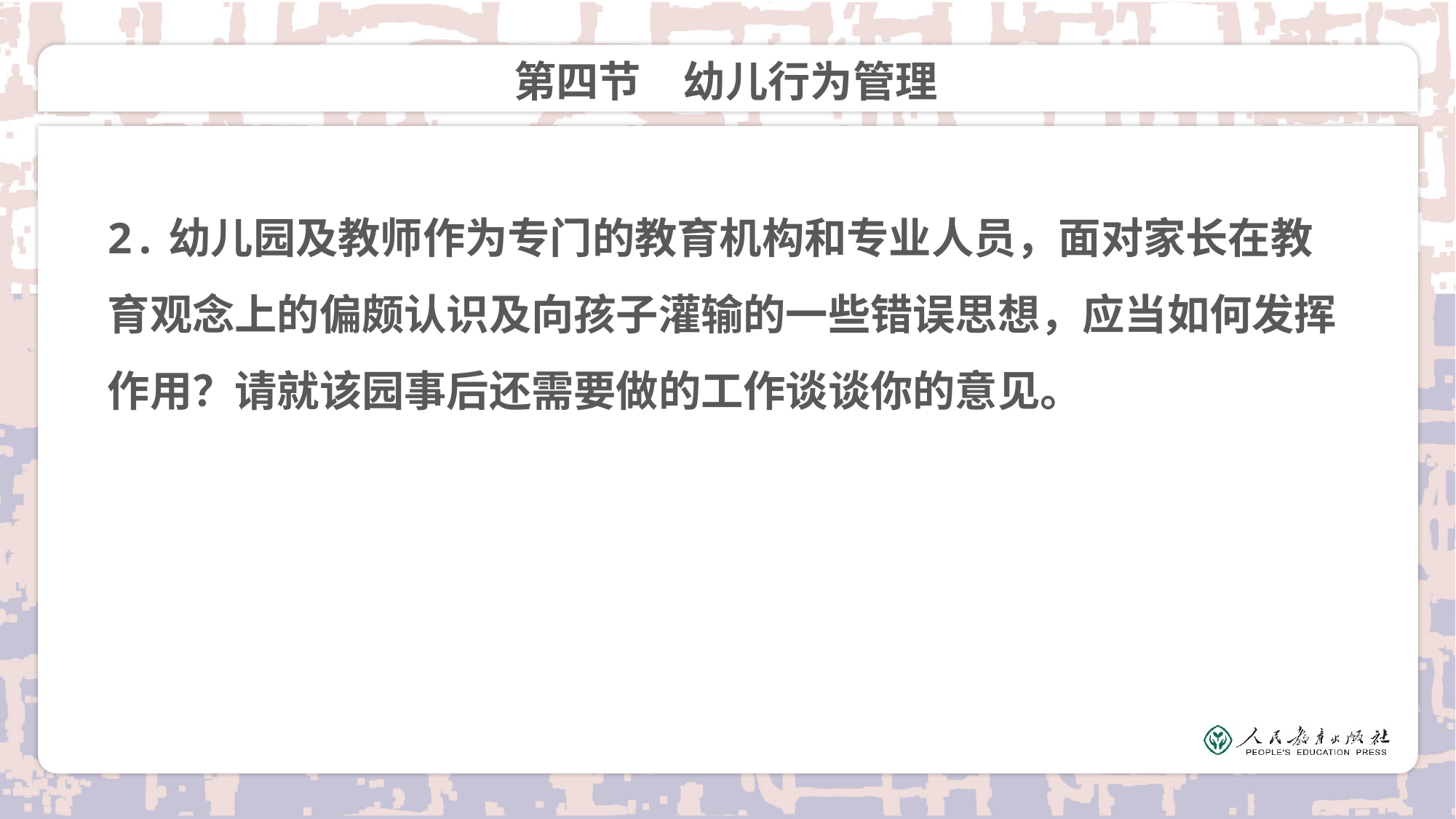

# 第四节　幼儿行为管理
2.幼儿园及教师作为专门的教育机构和专业人员，面对家长在教育观念上的偏颇认识及向孩子灌输的一些错误思想，应当如何发挥作用？请就该园事后还需要做的工作谈谈你的意见。